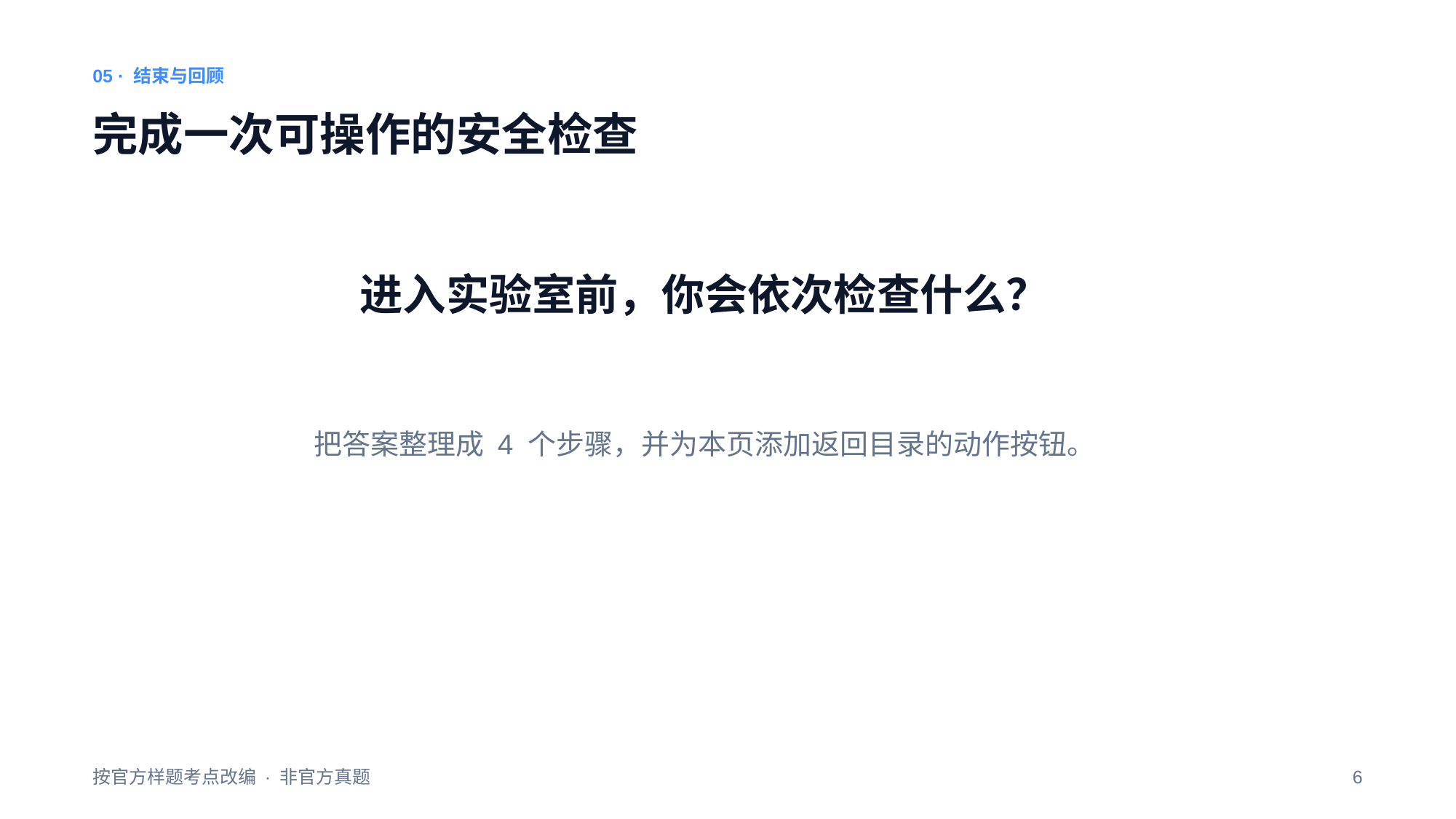

05 · 结束与回顾
完成一次可操作的安全检查
进入实验室前，你会依次检查什么？
把答案整理成 4 个步骤，并为本页添加返回目录的动作按钮。
按官方样题考点改编 · 非官方真题
6